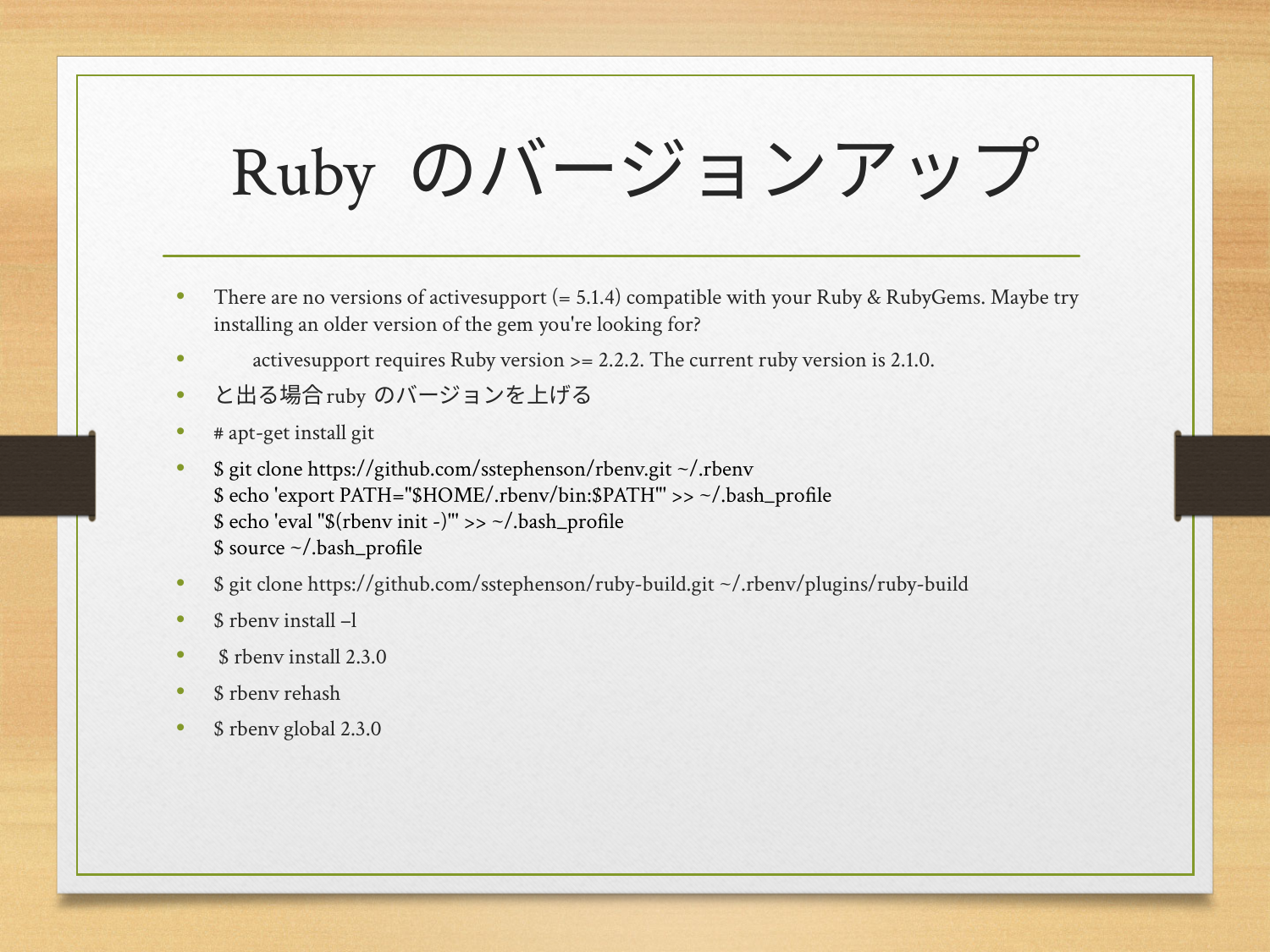

# Ruby のバージョンアップ
There are no versions of activesupport (= 5.1.4) compatible with your Ruby & RubyGems. Maybe try installing an older version of the gem you're looking for?
        activesupport requires Ruby version >= 2.2.2. The current ruby version is 2.1.0.
と出る場合ruby のバージョンを上げる
# apt-get install git
$ git clone https://github.com/sstephenson/rbenv.git ~/.rbenv
$ echo 'export PATH="$HOME/.rbenv/bin:$PATH"' >> ~/.bash_profile
$ echo 'eval "$(rbenv init -)"' >> ~/.bash_profile
$ source ~/.bash_profile
$ git clone https://github.com/sstephenson/ruby-build.git ~/.rbenv/plugins/ruby-build
$ rbenv install –l
 $ rbenv install 2.3.0
$ rbenv rehash
$ rbenv global 2.3.0